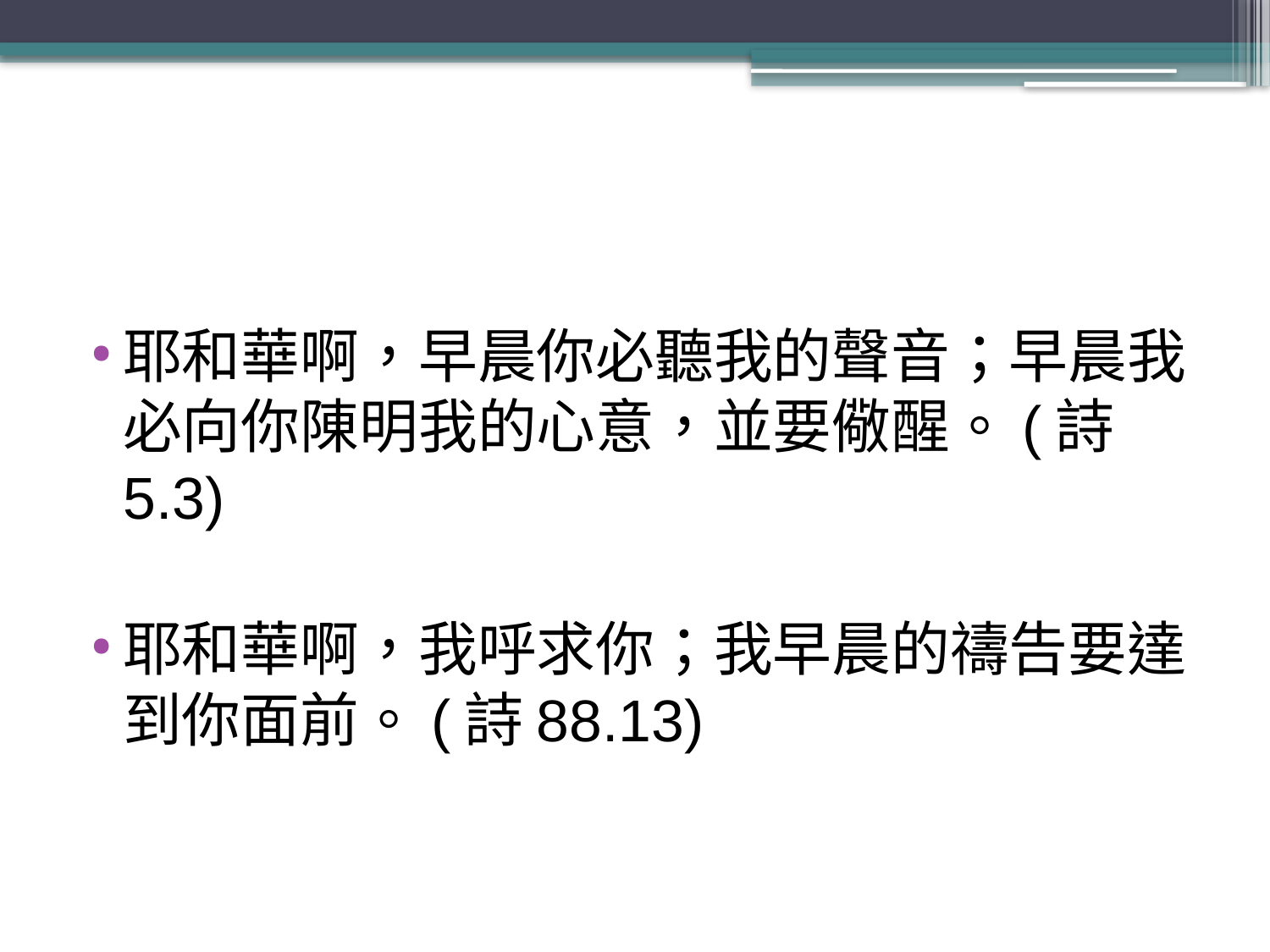

#
耶和華啊，早晨你必聽我的聲音；早晨我必向你陳明我的心意，並要儆醒。(詩5.3)

耶和華啊，我呼求你；我早晨的禱告要達到你面前。(詩88.13)